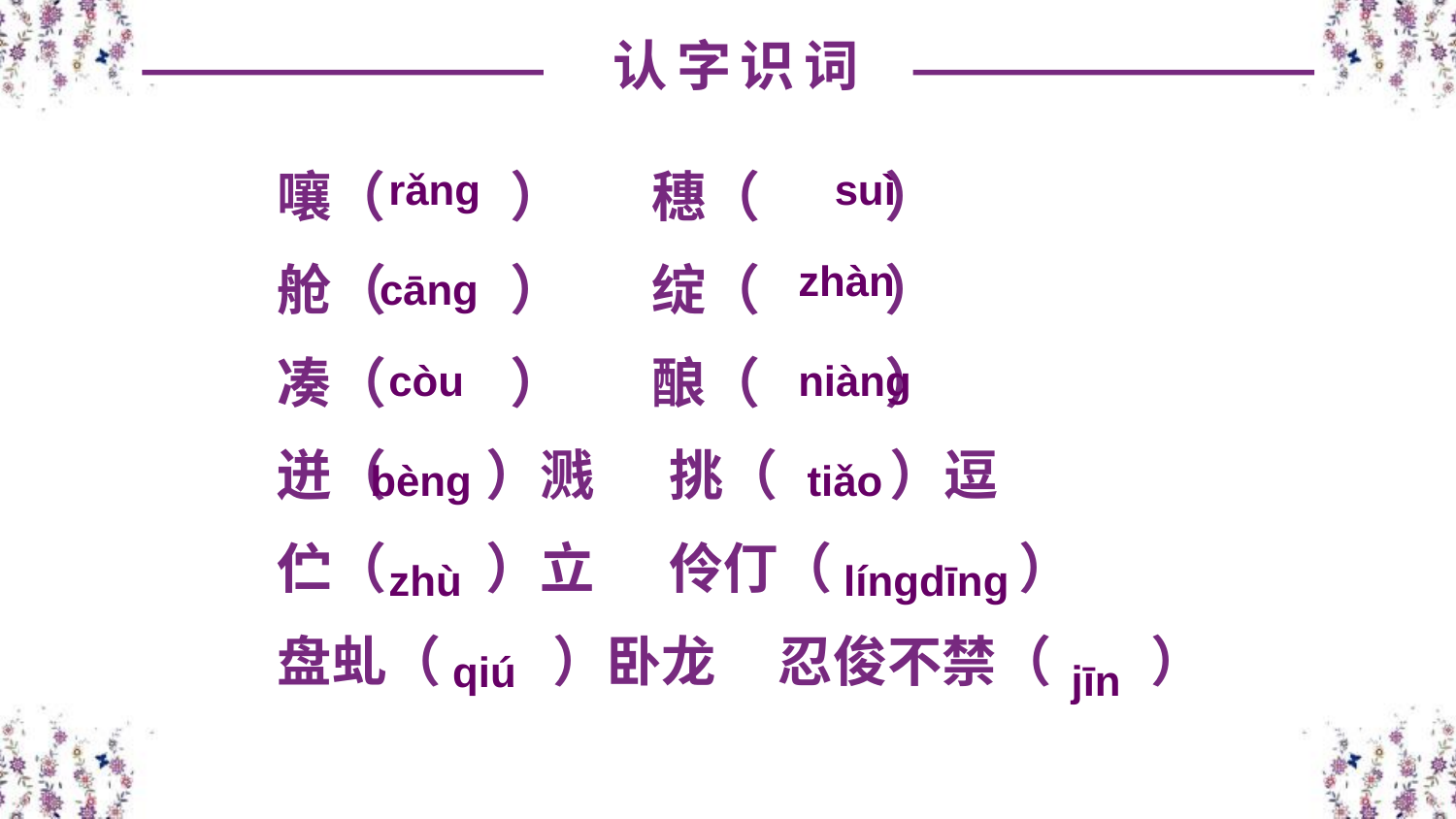

认字识词

rǎng
suì
 嚷（          ）       穗（          ）
 舱（          ）       绽（          ）
 凑（          ）       酿（          ）
 迸（        ）溅      挑（         ）逗
 伫（        ）立      伶仃（               ）
 盘虬（         ）卧龙     忍俊不禁（        ）
zhàn
cāng
còu
niàng
bèng
tiǎo
zhù
língdīng
qiú
jīn